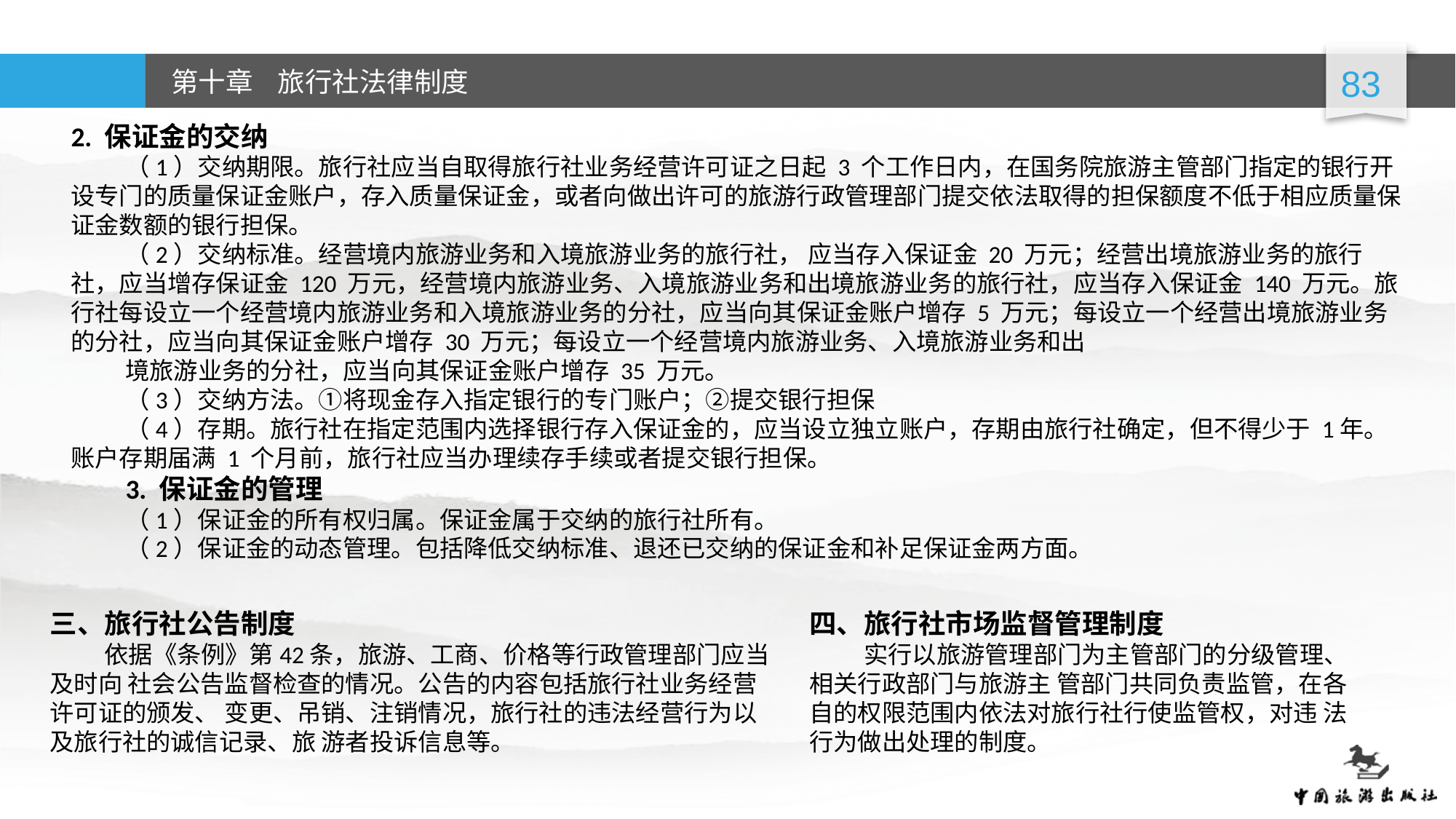

2. 保证金的交纳
（1）交纳期限。旅行社应当自取得旅行社业务经营许可证之日起 3 个工作日内，在国务院旅游主管部门指定的银行开设专门的质量保证金账户，存入质量保证金，或者向做出许可的旅游行政管理部门提交依法取得的担保额度不低于相应质量保证金数额的银行担保。
（2）交纳标准。经营境内旅游业务和入境旅游业务的旅行社， 应当存入保证金 20 万元；经营出境旅游业务的旅行社，应当增存保证金 120 万元，经营境内旅游业务、入境旅游业务和出境旅游业务的旅行社，应当存入保证金 140 万元。旅行社每设立一个经营境内旅游业务和入境旅游业务的分社，应当向其保证金账户增存 5 万元；每设立一个经营出境旅游业务的分社，应当向其保证金账户增存 30 万元；每设立一个经营境内旅游业务、入境旅游业务和出
境旅游业务的分社，应当向其保证金账户增存 35 万元。
（3）交纳方法。①将现金存入指定银行的专门账户；②提交银行担保
（4）存期。旅行社在指定范围内选择银行存入保证金的，应当设立独立账户，存期由旅行社确定，但不得少于 1年。账户存期届满 1 个月前，旅行社应当办理续存手续或者提交银行担保。
3. 保证金的管理
（1）保证金的所有权归属。保证金属于交纳的旅行社所有。
（2）保证金的动态管理。包括降低交纳标准、退还已交纳的保证金和补足保证金两方面。
四、旅行社市场监督管理制度
实行以旅游管理部门为主管部门的分级管理、相关行政部门与旅游主 管部门共同负责监管，在各自的权限范围内依法对旅行社行使监管权，对违 法行为做出处理的制度。
三、旅行社公告制度
依据《条例》第42条，旅游、工商、价格等行政管理部门应当及时向 社会公告监督检查的情况。公告的内容包括旅行社业务经营许可证的颁发、 变更、吊销、注销情况，旅行社的违法经营行为以及旅行社的诚信记录、旅 游者投诉信息等。